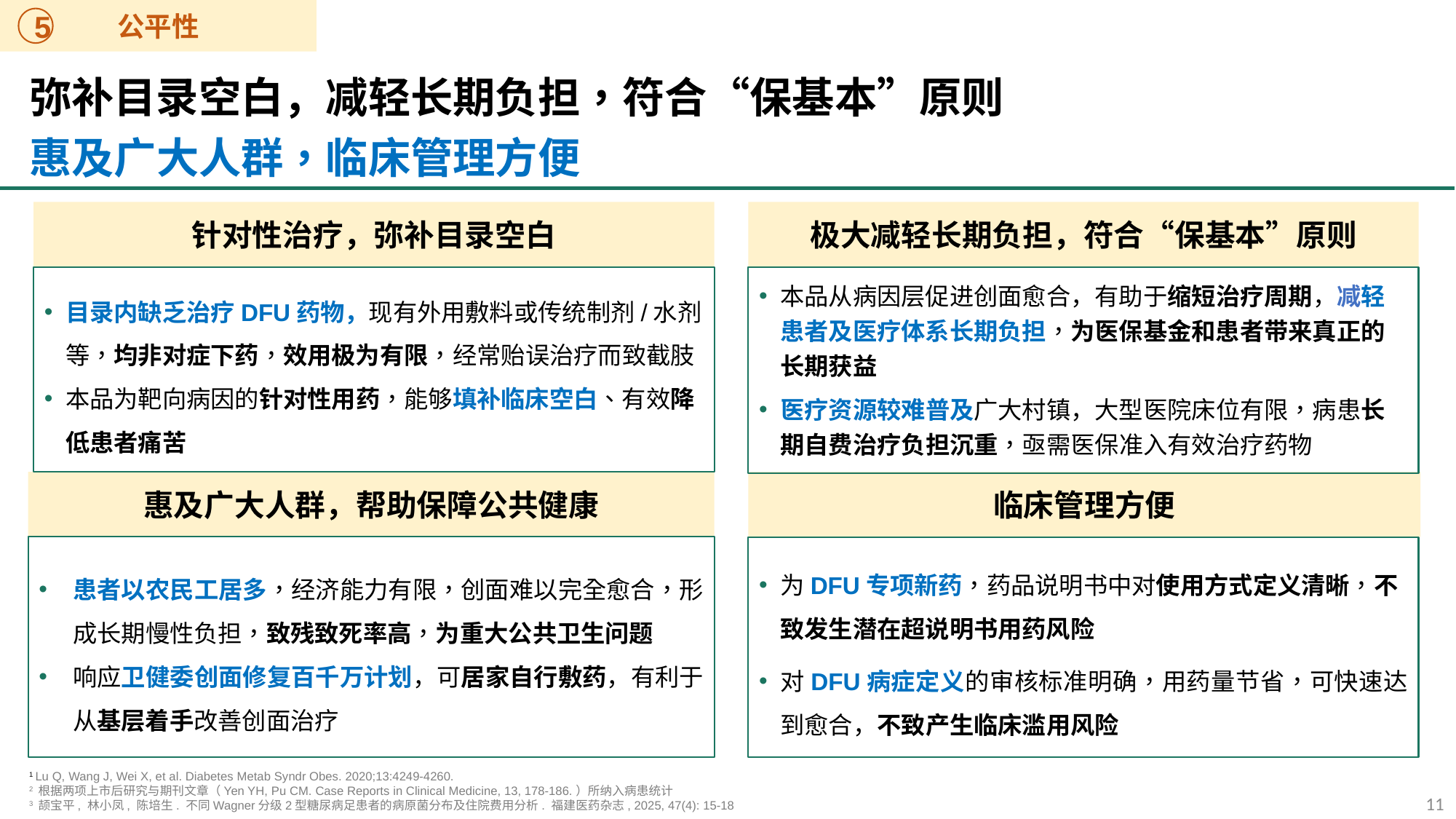

公平性
5
弥补目录空白，减轻长期负担，符合“保基本”原则
惠及广大人群，临床管理方便
针对性治疗，弥补目录空白
极大减轻长期负担，符合“保基本”原则

本品从病因层促进创面愈合，有助于缩短治疗周期，减轻患者及医疗体系长期负担，为医保基金和患者带来真正的长期获益
医疗资源较难普及广大村镇，大型医院床位有限，病患长期自费治疗负担沉重，亟需医保准入有效治疗药物

目录内缺乏治疗DFU药物，现有外用敷料或传统制剂/水剂等，均非对症下药，效用极为有限，经常贻误治疗而致截肢
本品为靶向病因的针对性用药，能够填补临床空白、有效降低患者痛苦
临床管理方便
惠及广大人群，帮助保障公共健康
患者以农民工居多，经济能力有限，创面难以完全愈合，形成长期慢性负担，致残致死率高，为重大公共卫生问题
响应卫健委创面修复百千万计划，可居家自行敷药，有利于从基层着手改善创面治疗
为DFU专项新药，药品说明书中对使用方式定义清晰，不致发生潜在超说明书用药风险
对DFU病症定义的审核标准明确，用药量节省，可快速达到愈合，不致产生临床滥用风险
1 Lu Q, Wang J, Wei X, et al. Diabetes Metab Syndr Obes. 2020;13:4249‑4260.
2 根据两项上市后研究与期刊文章（Yen YH, Pu CM. Case Reports in Clinical Medicine, 13, 178-186.）所纳入病患统计
3 颉宝平, 林小凤, 陈培生. 不同Wagner分级2型糖尿病足患者的病原菌分布及住院费用分析. 福建医药杂志, 2025, 47(4): 15-18
11